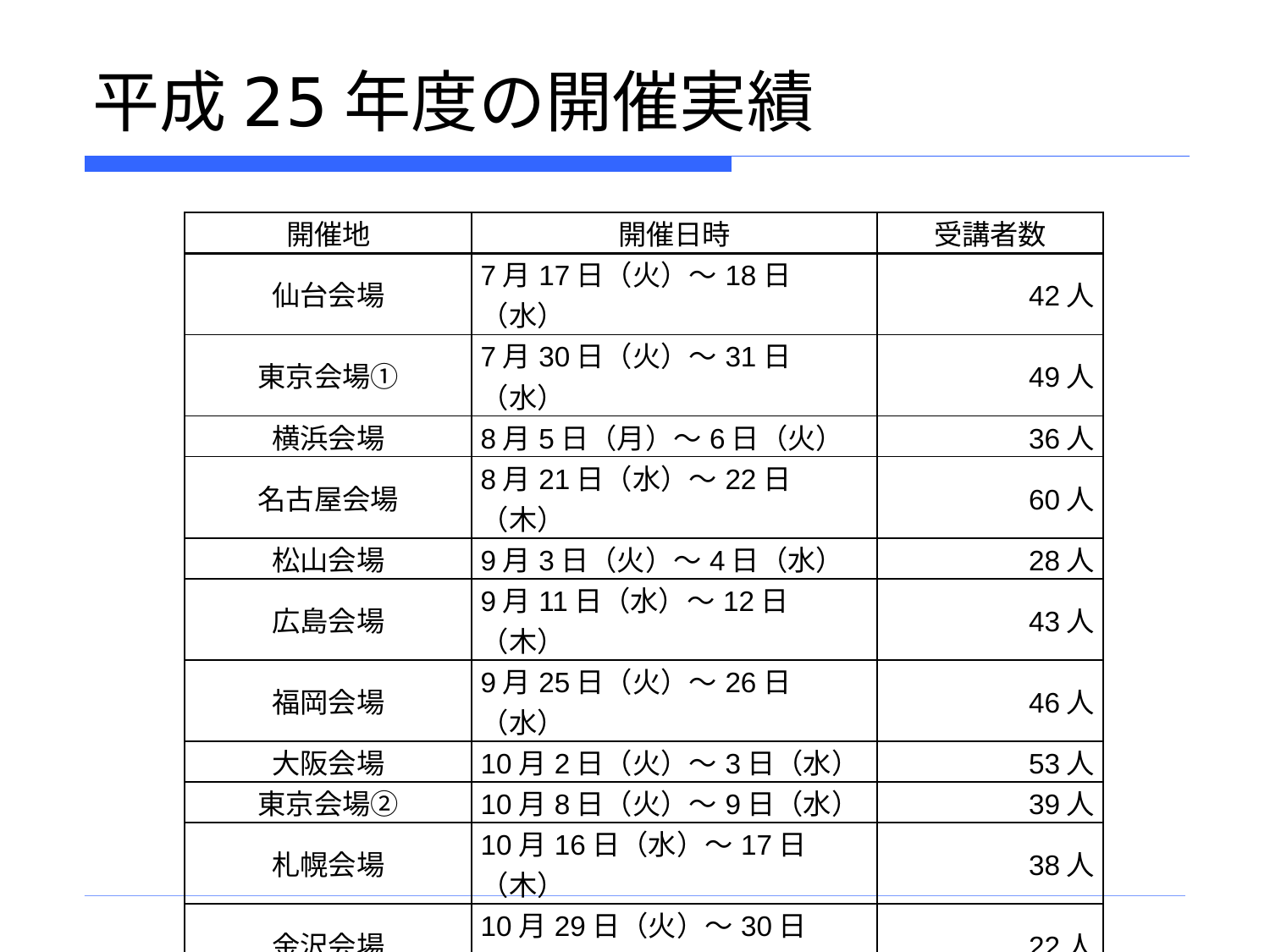

# 平成25年度の開催実績
| 開催地 | 開催日時 | 受講者数 |
| --- | --- | --- |
| 仙台会場 | 7月17日（火）～18日（水） | 42人 |
| 東京会場① | 7月30日（火）～31日（水） | 49人 |
| 横浜会場 | 8月5日（月）～6日（火） | 36人 |
| 名古屋会場 | 8月21日（水）～22日（木） | 60人 |
| 松山会場 | 9月3日（火）～4日（水） | 28人 |
| 広島会場 | 9月11日（水）～12日（木） | 43人 |
| 福岡会場 | 9月25日（火）～26日（水） | 46人 |
| 大阪会場 | 10月2日（火）～3日（水） | 53人 |
| 東京会場② | 10月8日（火）～9日（水） | 39人 |
| 札幌会場 | 10月16日（水）～17日（木） | 38人 |
| 金沢会場 | 10月29日（火）～30日（水） | 22人 |
| 埼玉会場 | 11月6日（火）～7日（水） | 35人 |
| 鹿児島会場 | 11月20日（水）～21日（木） | 34人 |
| 京都会場 | 12月3日（火）～4日（水） | 47人 |
| 合計 |  | 572人 |